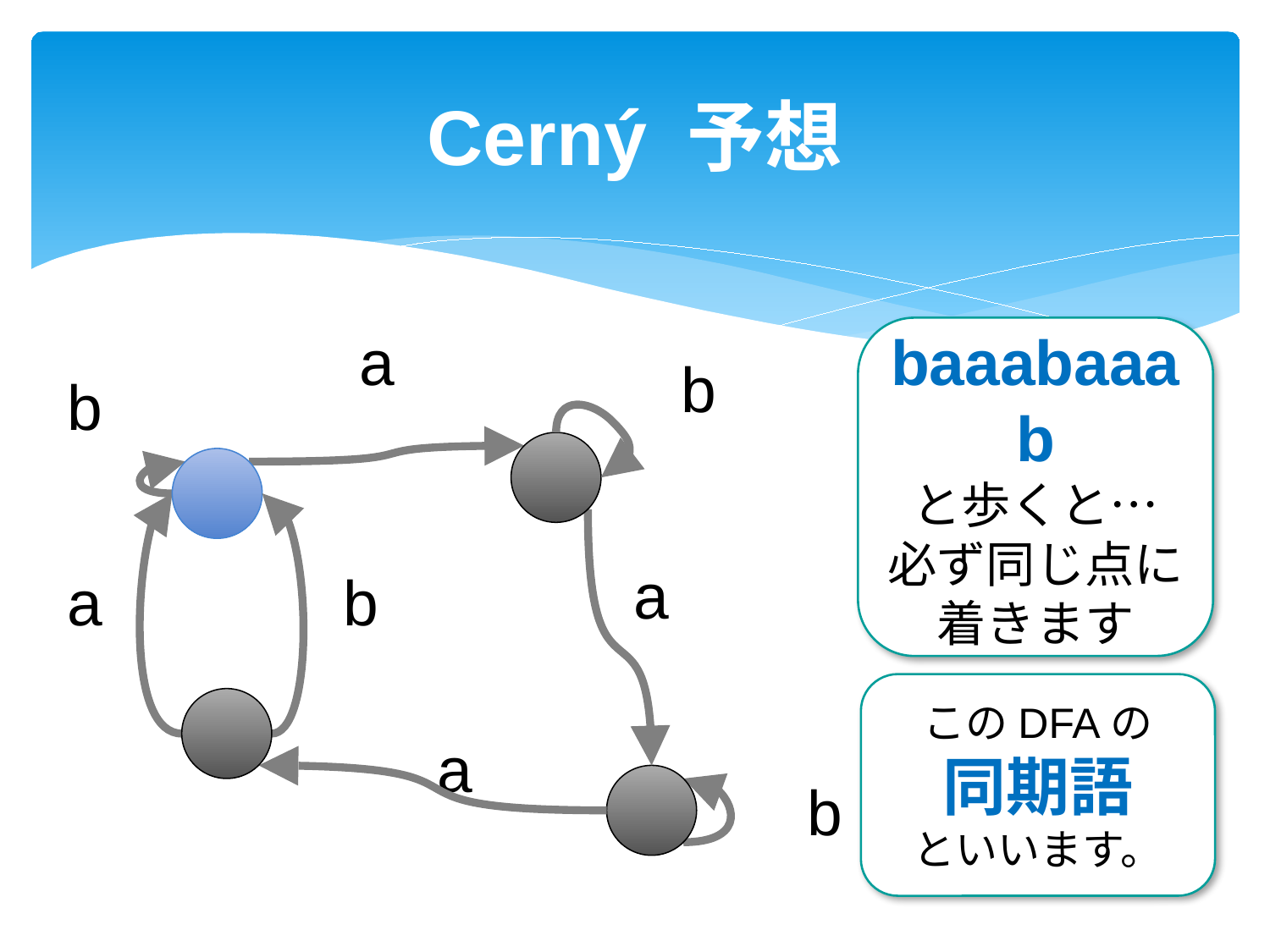

# Cerný 予想
a
baaabaaab
と歩くと…
必ず同じ点に着きます
b
b
a

a
a
b
このDFAの
同期語
といいます。

a

b